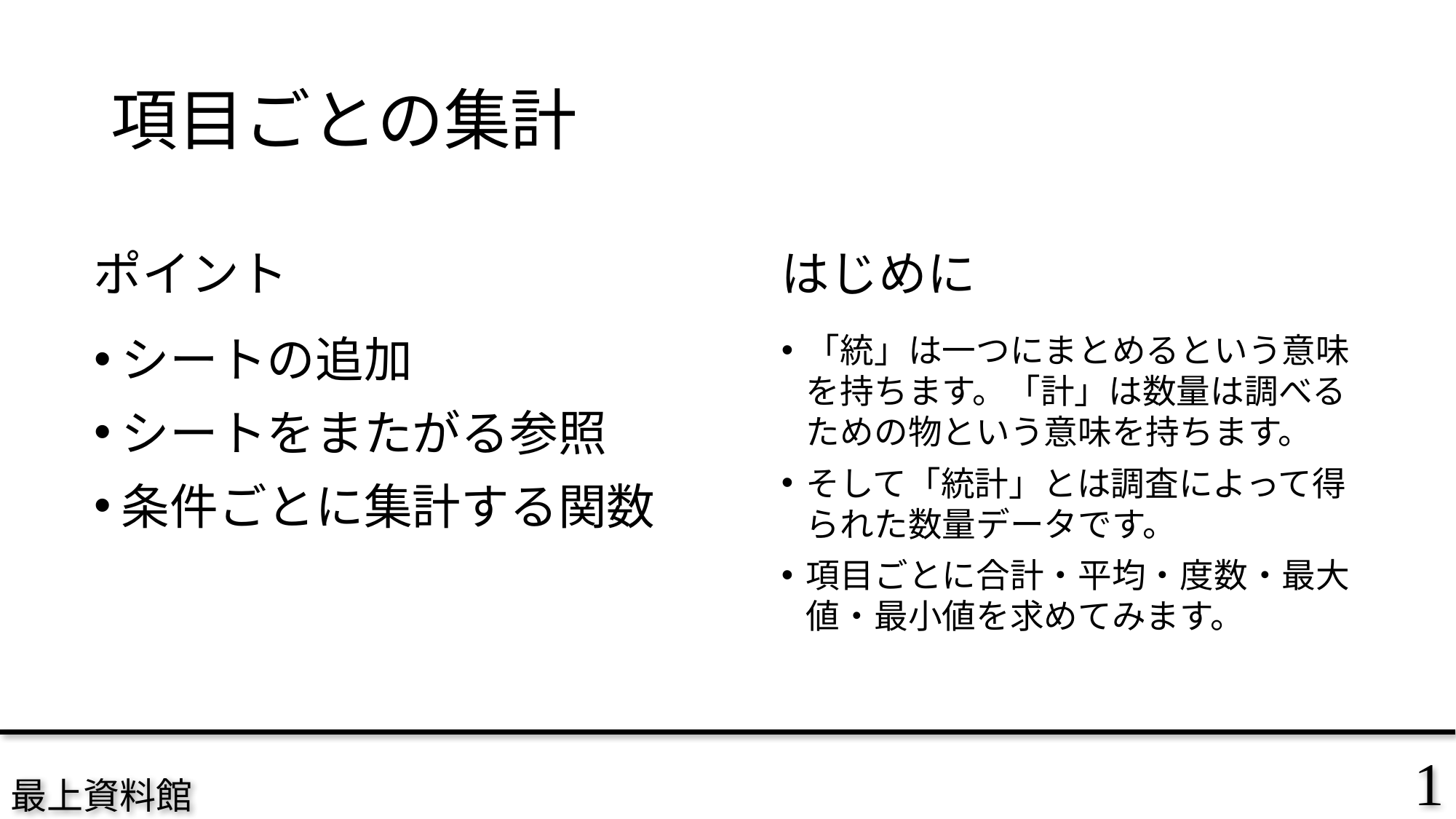

# 項目ごとの集計
はじめに
ポイント
シートの追加
シートをまたがる参照
条件ごとに集計する関数

「統」は一つにまとめるという意味を持ちます。「計」は数量は調べるための物という意味を持ちます。
そして「統計」とは調査によって得られた数量データです。
項目ごとに合計・平均・度数・最大値・最小値を求めてみます。